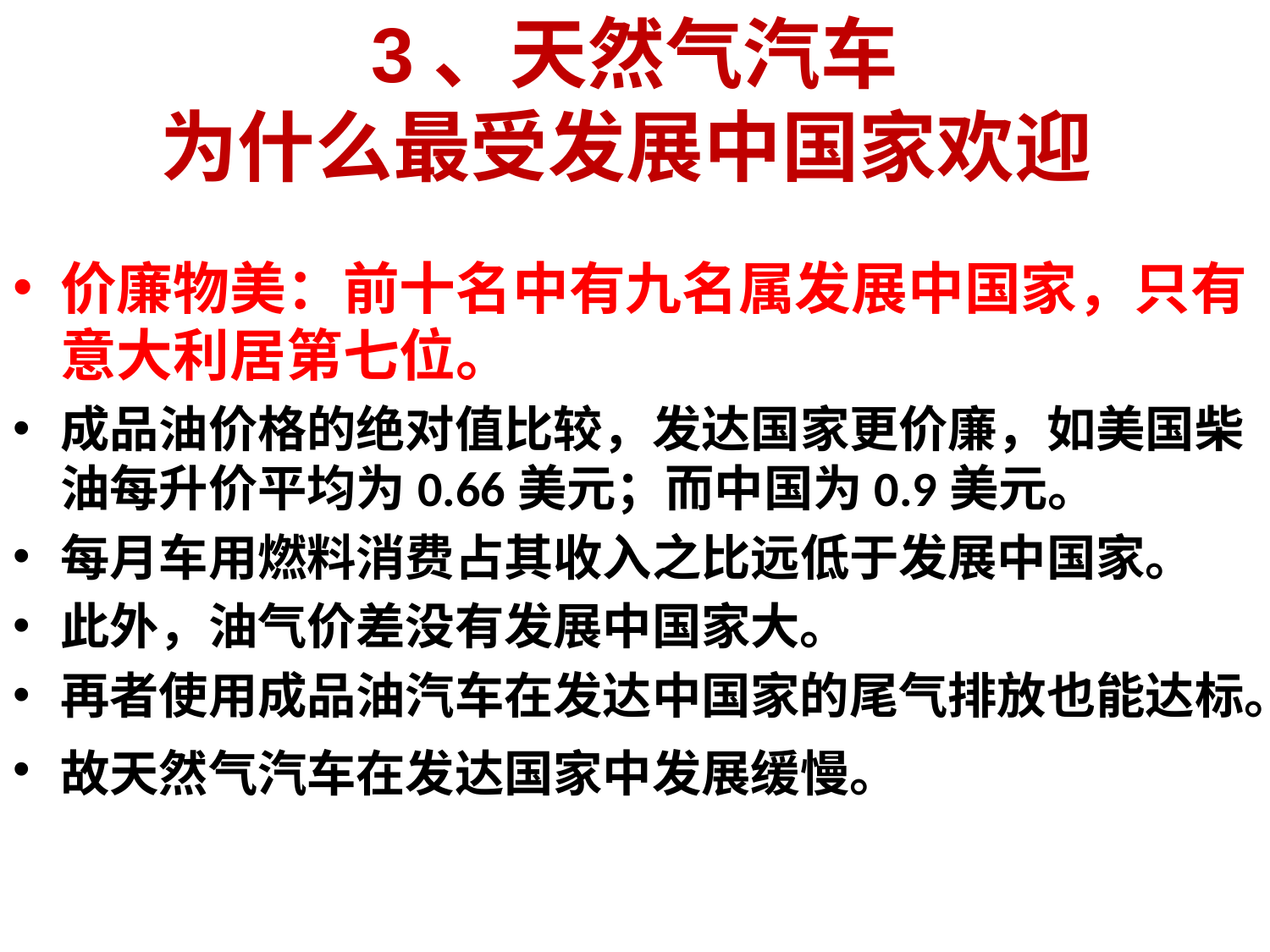

# 3、天然气汽车 为什么最受发展中国家欢迎
价廉物美：前十名中有九名属发展中国家，只有意大利居第七位。
成品油价格的绝对值比较，发达国家更价廉，如美国柴油每升价平均为0.66美元；而中国为0.9美元。
每月车用燃料消费占其收入之比远低于发展中国家。
此外，油气价差没有发展中国家大。
再者使用成品油汽车在发达中国家的尾气排放也能达标。
故天然气汽车在发达国家中发展缓慢。